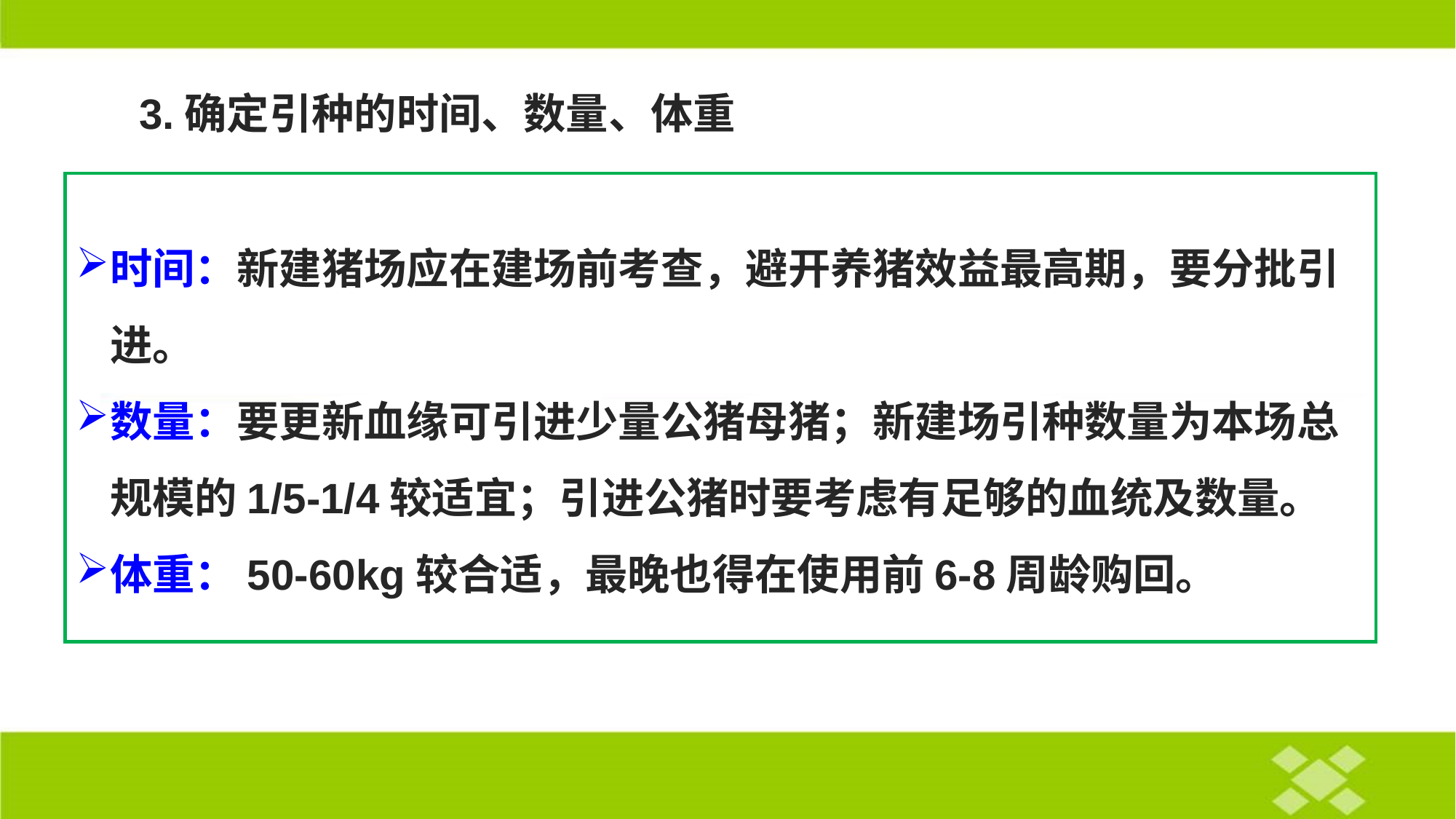

# 3.确定引种的时间、数量、体重
时间：新建猪场应在建场前考查，避开养猪效益最高期，要分批引进。
数量：要更新血缘可引进少量公猪母猪；新建场引种数量为本场总规模的1/5-1/4较适宜；引进公猪时要考虑有足够的血统及数量。
体重：50-60kg较合适，最晚也得在使用前6-8周龄购回。